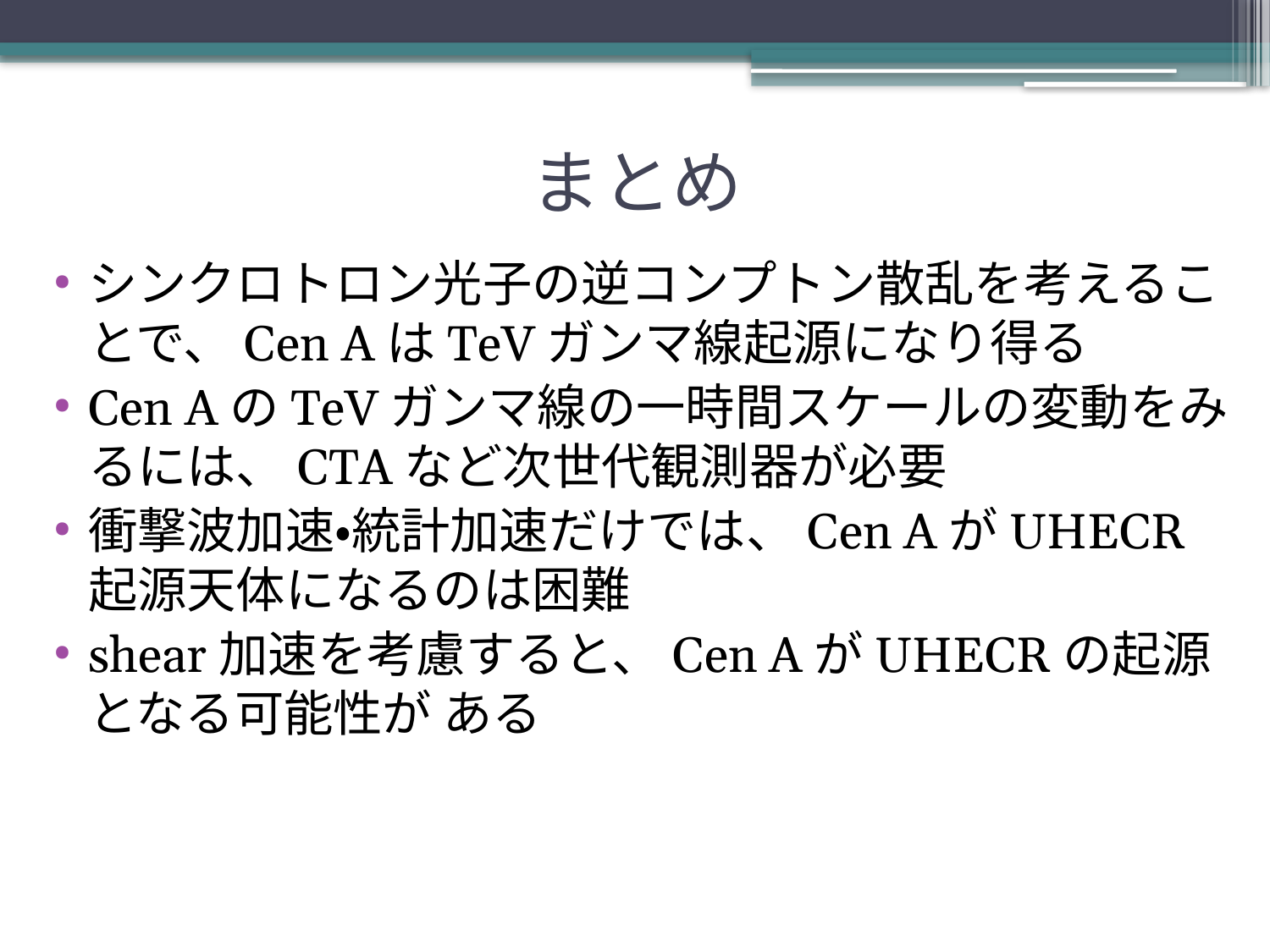

# まとめ
シンクロトロン光子の逆コンプトン散乱を考えることで、Cen AはTeVガンマ線起源になり得る
Cen AのTeVガンマ線の一時間スケールの変動をみるには、CTAなど次世代観測器が必要
衝撃波加速・統計加速だけでは、Cen AがUHECR起源天体になるのは困難
shear加速を考慮すると、Cen AがUHECRの起源となる可能性が ある